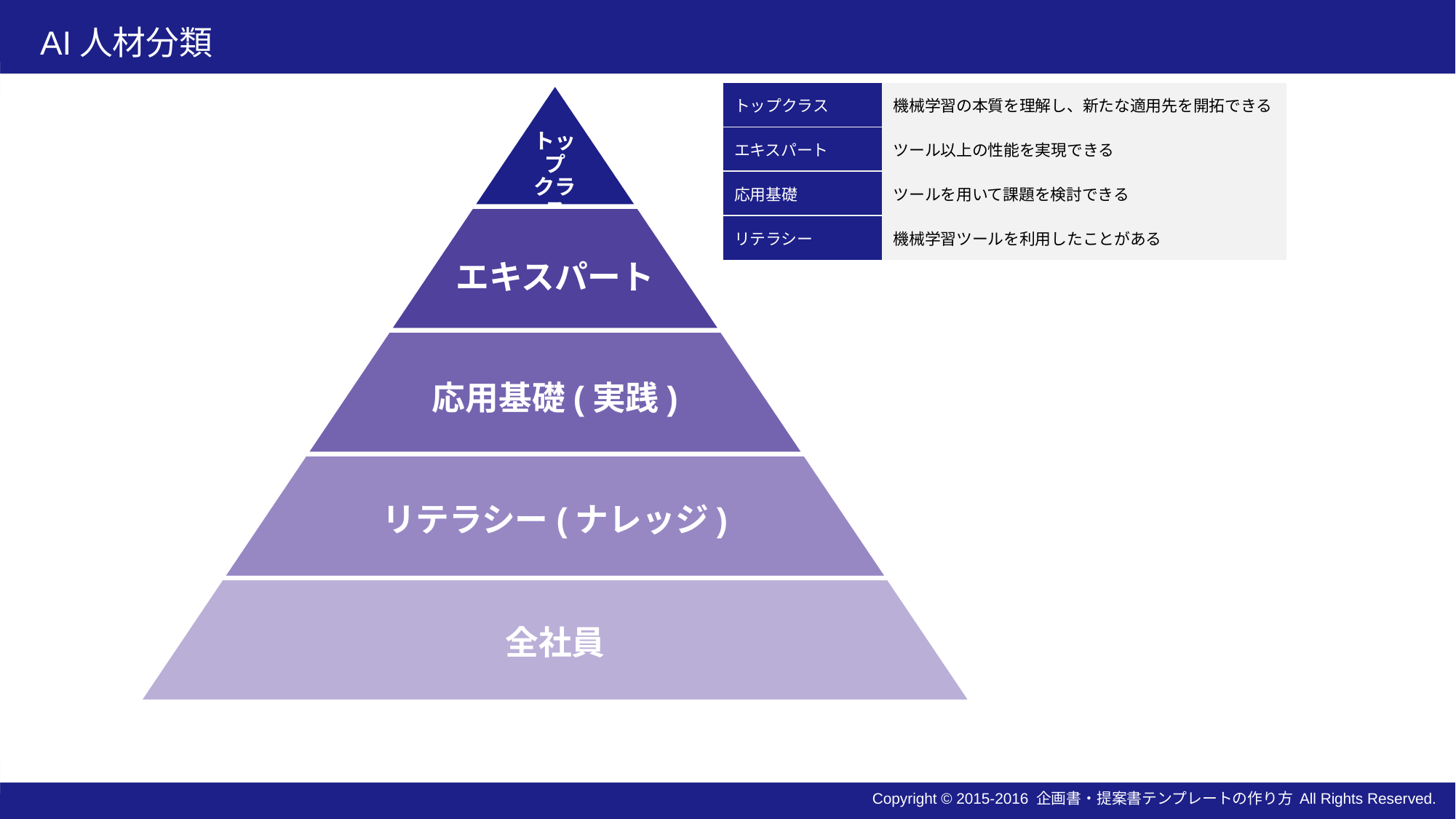

# AI人材分類
トップ
クラス
エキスパート
応用基礎(実践)
リテラシー(ナレッジ)
全社員
| トップクラス | 機械学習の本質を理解し、新たな適用先を開拓できる |
| --- | --- |
| エキスパート | ツール以上の性能を実現できる |
| 応用基礎 | ツールを用いて課題を検討できる |
| リテラシー | 機械学習ツールを利用したことがある |